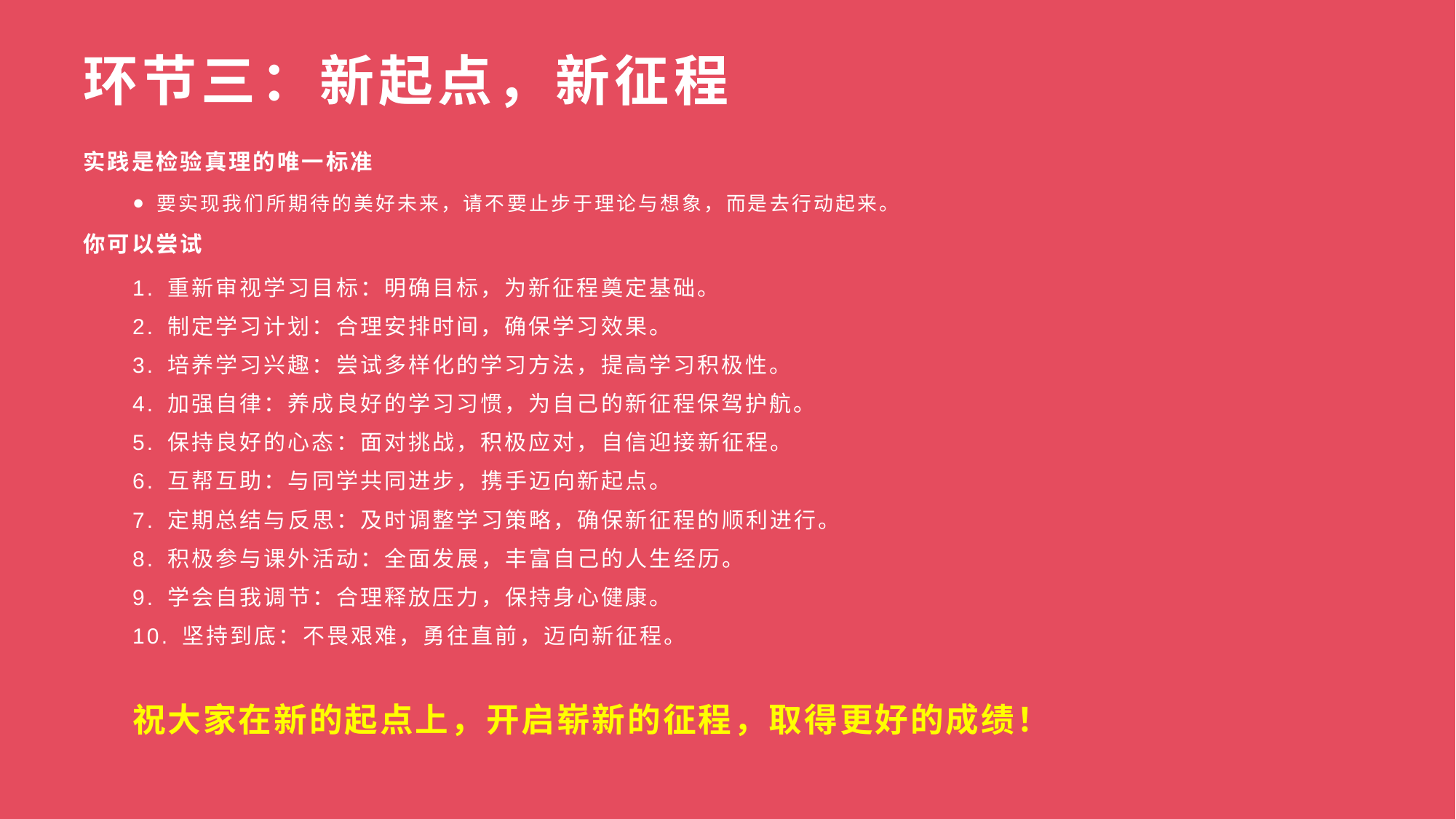

# 环节三：新起点，新征程
实践是检验真理的唯一标准
要实现我们所期待的美好未来，请不要止步于理论与想象，而是去行动起来。
你可以尝试
1. 重新审视学习目标：明确目标，为新征程奠定基础。
2. 制定学习计划：合理安排时间，确保学习效果。
3. 培养学习兴趣：尝试多样化的学习方法，提高学习积极性。
4. 加强自律：养成良好的学习习惯，为自己的新征程保驾护航。
5. 保持良好的心态：面对挑战，积极应对，自信迎接新征程。
6. 互帮互助：与同学共同进步，携手迈向新起点。
7. 定期总结与反思：及时调整学习策略，确保新征程的顺利进行。
8. 积极参与课外活动：全面发展，丰富自己的人生经历。
9. 学会自我调节：合理释放压力，保持身心健康。
10. 坚持到底：不畏艰难，勇往直前，迈向新征程。

祝大家在新的起点上，开启崭新的征程，取得更好的成绩！